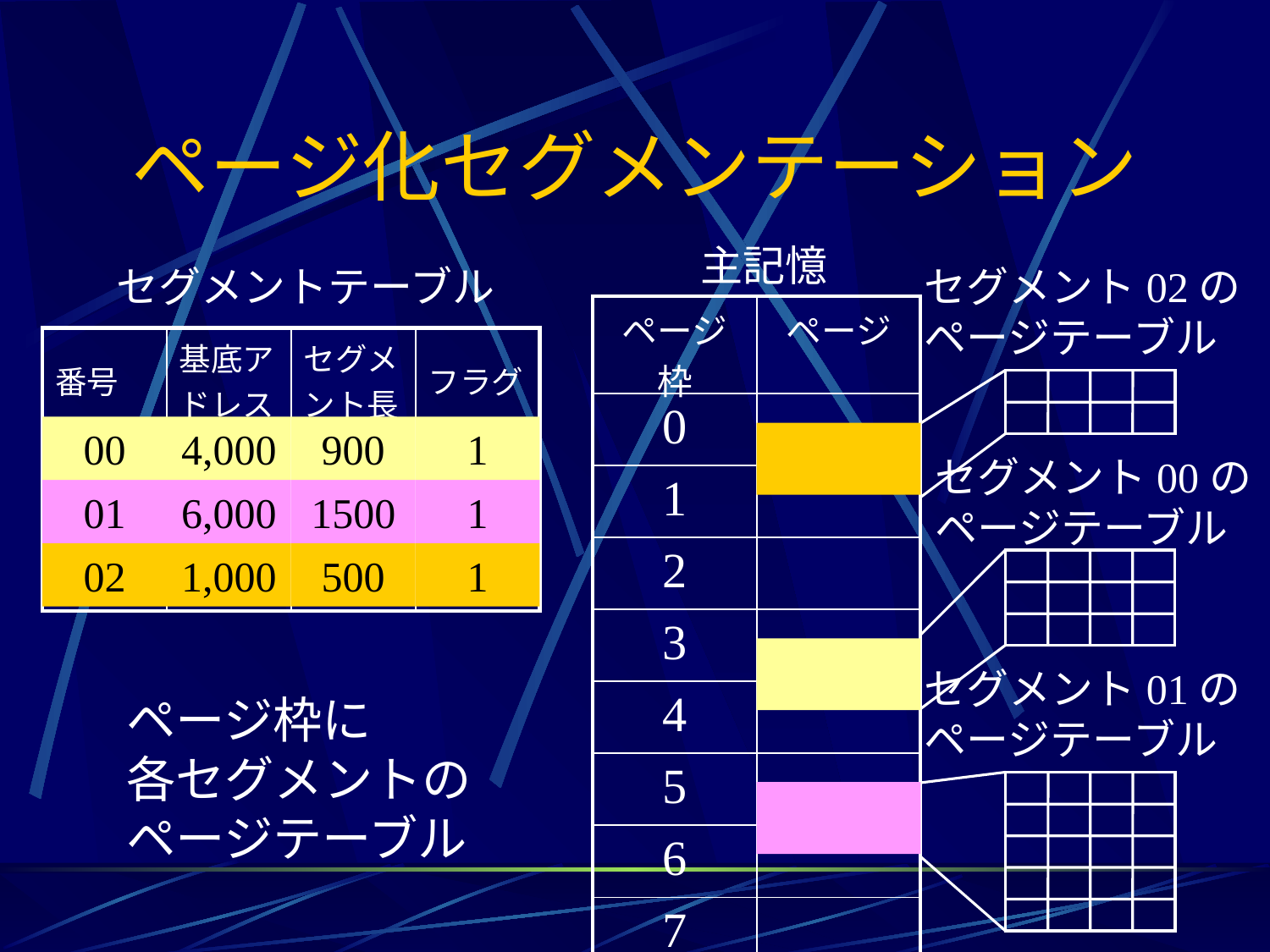

# ページ化セグメンテーション
主記憶
セグメントテーブル
セグメント02の
ページテーブル

| ページ枠 | ページ |
| --- | --- |
| 0 |  |
| 1 |  |
| 2 |  |
| 3 |  |
| 4 |  |
| 5 |  |
| 6 |  |
| 7 |  |
| 番号 | 基底アドレス | セグメント長 | フラグ |
| --- | --- | --- | --- |
| 00 | 4,000 | 900 | 1 |
| 01 | 6,000 | 1500 | 1 |
| 02 | 1,000 | 500 | 1 |
00
4,000
900
1
セグメント00の
ページテーブル

01
6,000
1500
1
02
1,000
500
1
セグメント01の
ページテーブル

ページ枠に
各セグメントの
ページテーブル